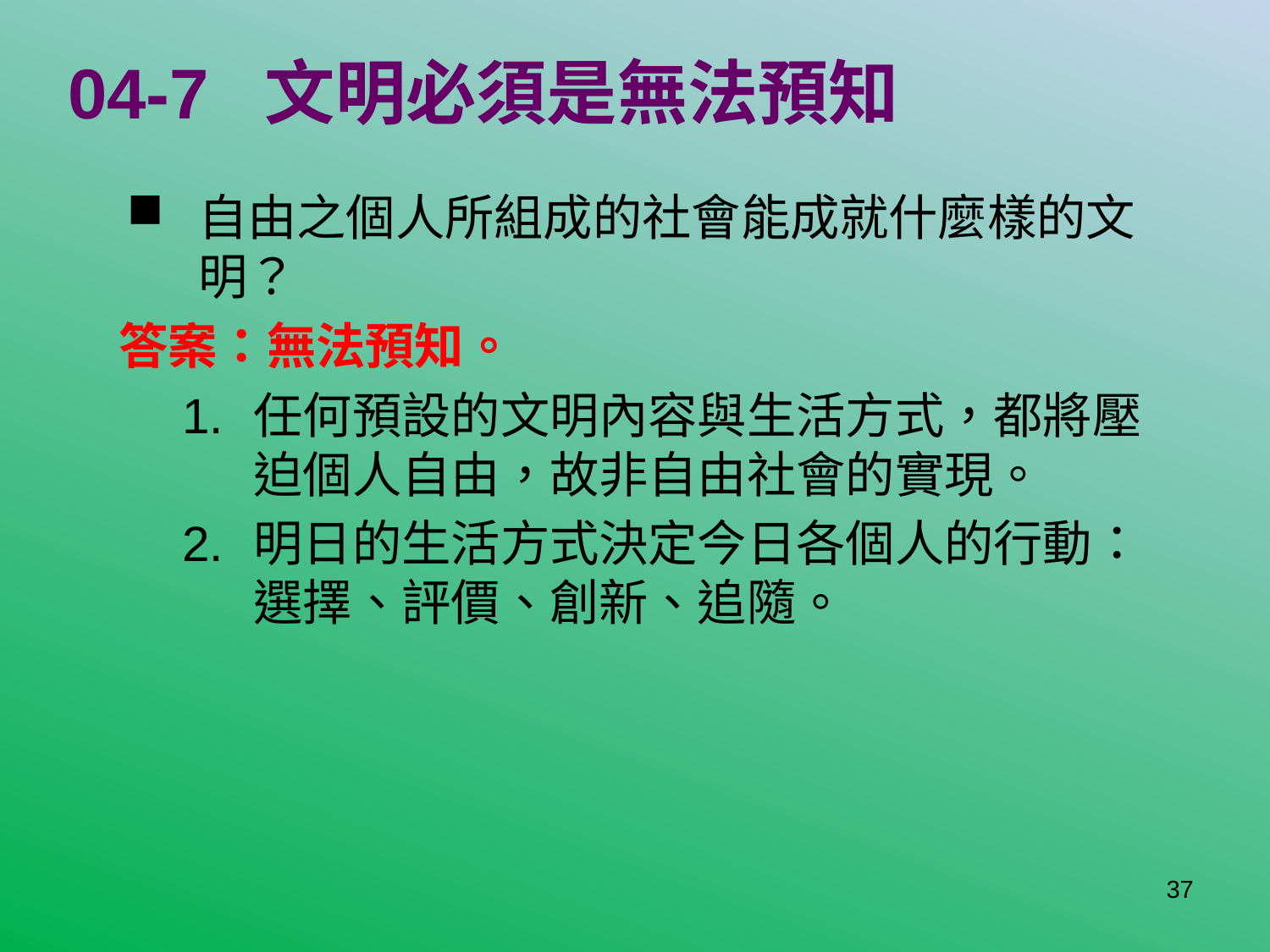

# 04-7  文明必須是無法預知
自由之個人所組成的社會能成就什麼樣的文明？
答案：無法預知。
任何預設的文明內容與生活方式，都將壓迫個人自由，故非自由社會的實現。
明日的生活方式決定今日各個人的行動：選擇、評價、創新、追隨。
37